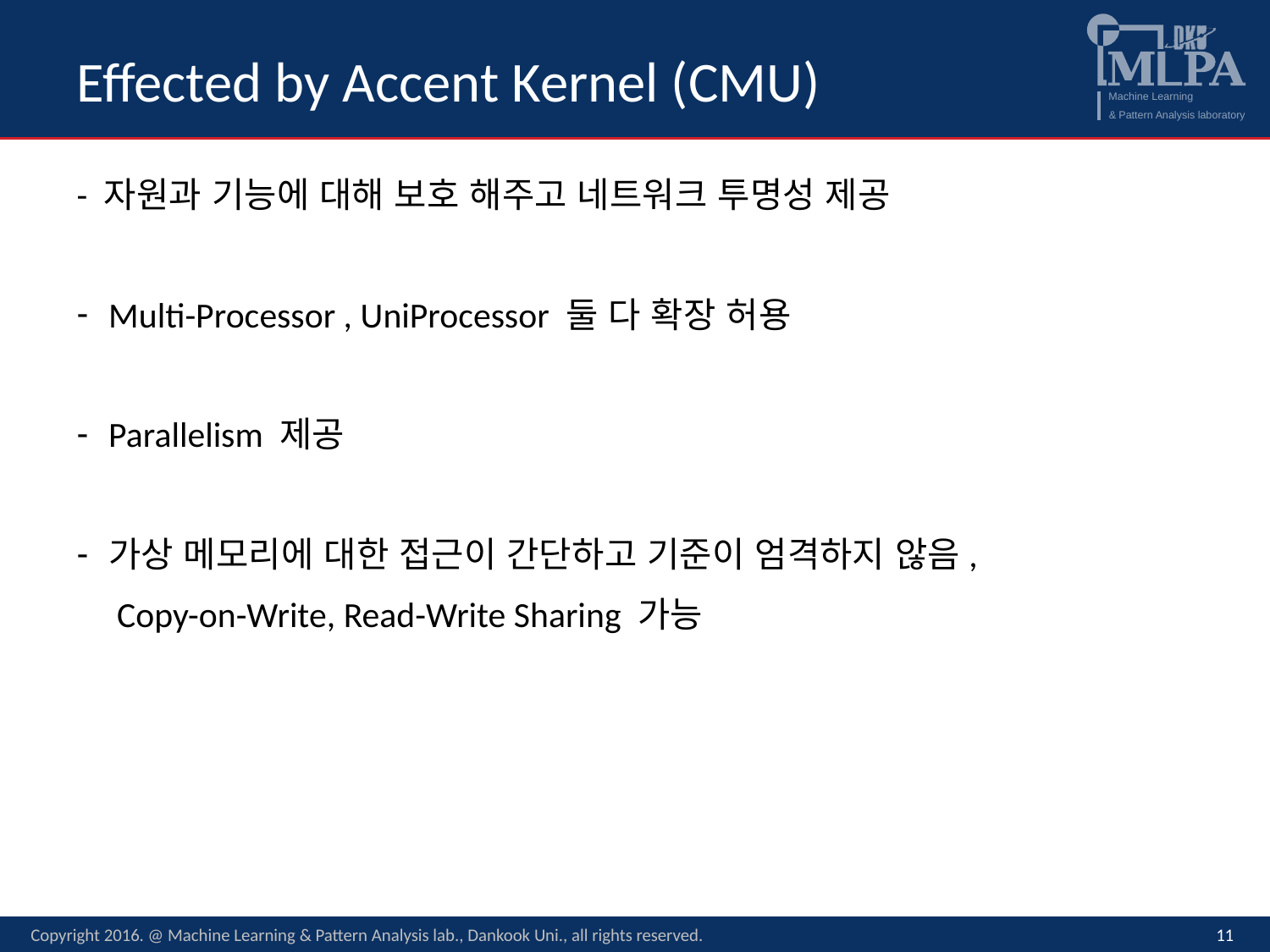

# Effected by Accent Kernel (CMU)
- 자원과 기능에 대해 보호 해주고 네트워크 투명성 제공

Multi-Processor , UniProcessor 둘 다 확장 허용

Parallelism 제공

가상 메모리에 대한 접근이 간단하고 기준이 엄격하지 않음,
     Copy-on-Write, Read-Write Sharing 가능

Copyright 2016. @ Machine Learning & Pattern Analysis lab., Dankook Uni., all rights reserved.
11